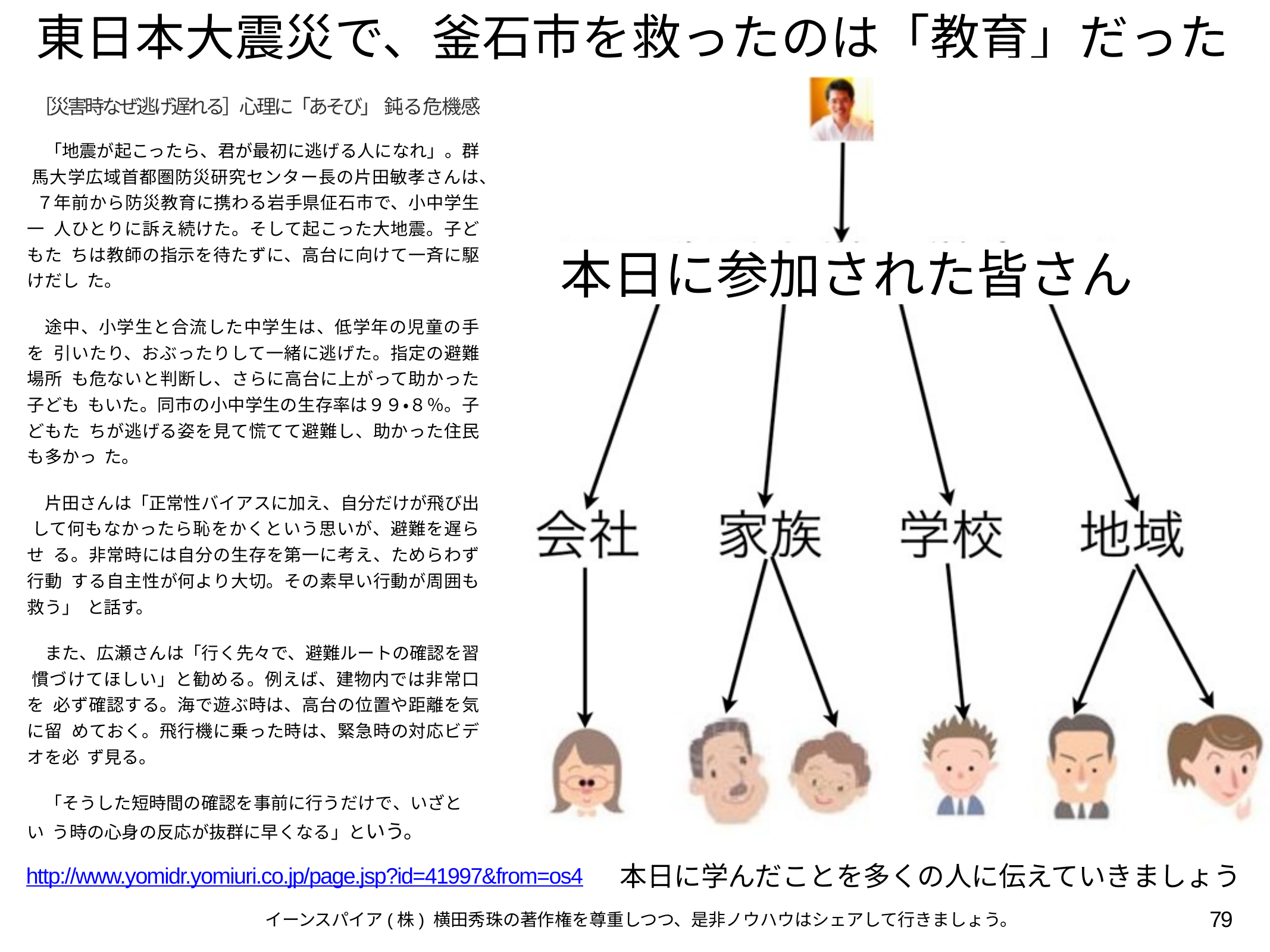

# 東日本大震災で、釜石市を救ったのは「教育」だった

［災害時なぜ逃げ遅れる］心理に「あそび」 鈍る危機感
「地震が起こったら、君が最初に逃げる人になれ」。群  馬大学広域首都圏防災研究センター長の片田敏孝さんは、  ７年前から防災教育に携わる岩手県佂石市で、小中学生一  人ひとりに訴え続けた。そして起こった大地震。子どもた  ちは教師の指示を待たずに、高台に向けて一斉に駆けだし  た。
本日に参加された皆さん

途中、小学生と合流した中学生は、低学年の児童の手を  引いたり、おぶったりして一緒に逃げた。指定の避難場所  も危ないと判断し、さらに高台に上がって助かった子ども  もいた。同市の小中学生の生存率は９９・８％。子どもた  ちが逃げる姿を見て慌てて避難し、助かった住民も多かっ  た。
片田さんは「正常性バイアスに加え、自分だけが飛び出  して何もなかったら恥をかくという思いが、避難を遅らせ  る。非常時には自分の生存を第一に考え、ためらわず行動  する自主性が何より大切。その素早い行動が周囲も救う」  と話す。
また、広瀬さんは「行く先々で、避難ルートの確認を習  慣づけてほしい」と勧める。例えば、建物内では非常口を  必ず確認する。海で遊ぶ時は、高台の位置や距離を気に留  めておく。飛行機に乗った時は、緊急時の対応ビデオを必  ず見る。
「そうした短時間の確認を事前に行うだけで、いざとい  う時の心身の反応が抜群に早くなる」という。
本日に学んだことを多くの人に伝えていきましょう
http://www.yomidr.yomiuri.co.jp/page.jsp?id=41997&from=os4
79
イーンスパイア(株) 横田秀珠の著作権を尊重しつつ、是非ノウハウはシェアして行きましょう。